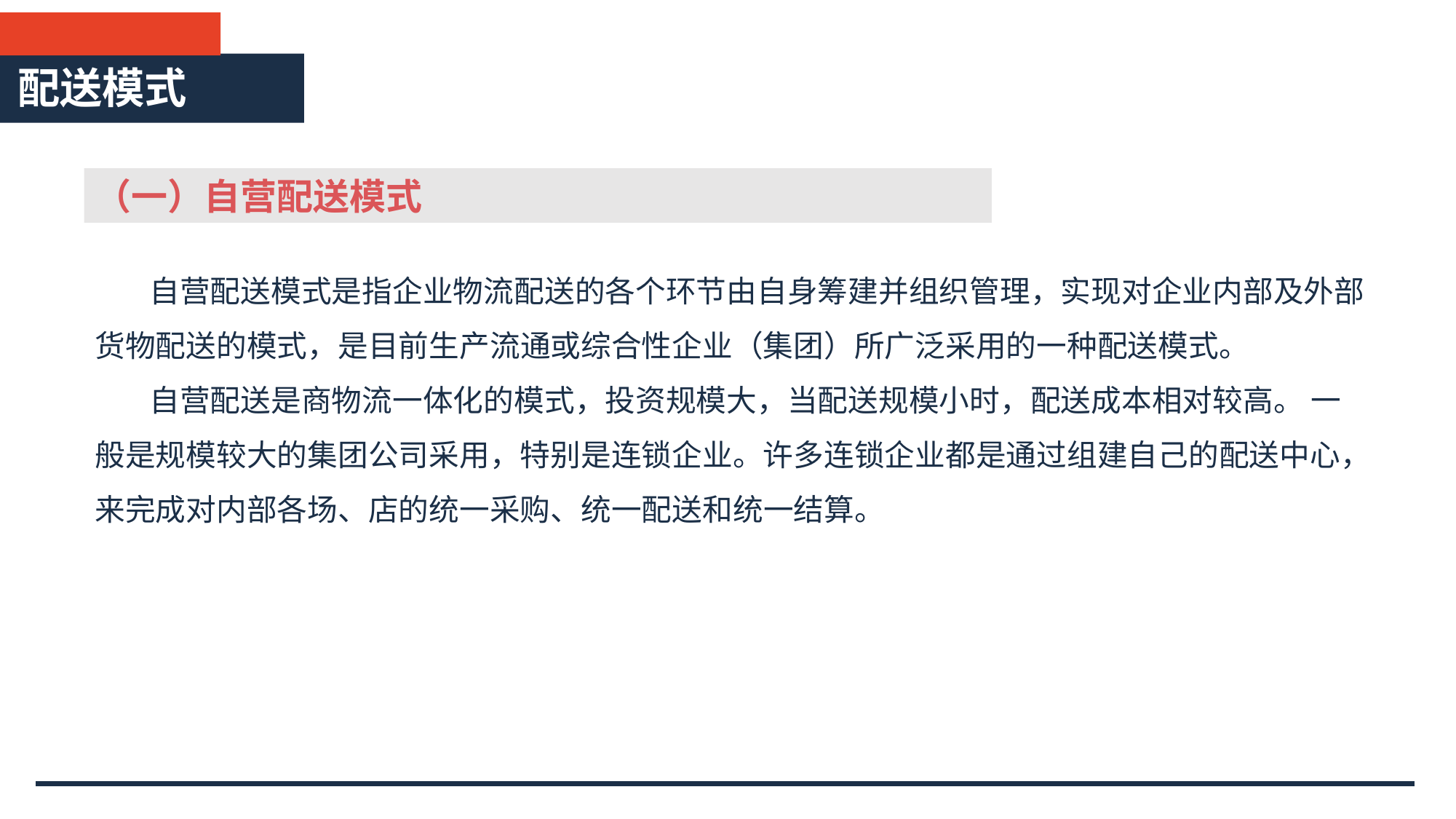

配送模式
（一）自营配送模式
自营配送模式是指企业物流配送的各个环节由自身筹建并组织管理，实现对企业内部及外部货物配送的模式，是目前生产流通或综合性企业（集团）所广泛采用的一种配送模式。
自营配送是商物流一体化的模式，投资规模大，当配送规模小时，配送成本相对较高。 一般是规模较大的集团公司采用，特别是连锁企业。许多连锁企业都是通过组建自己的配送中心，来完成对内部各场、店的统一采购、统一配送和统一结算。